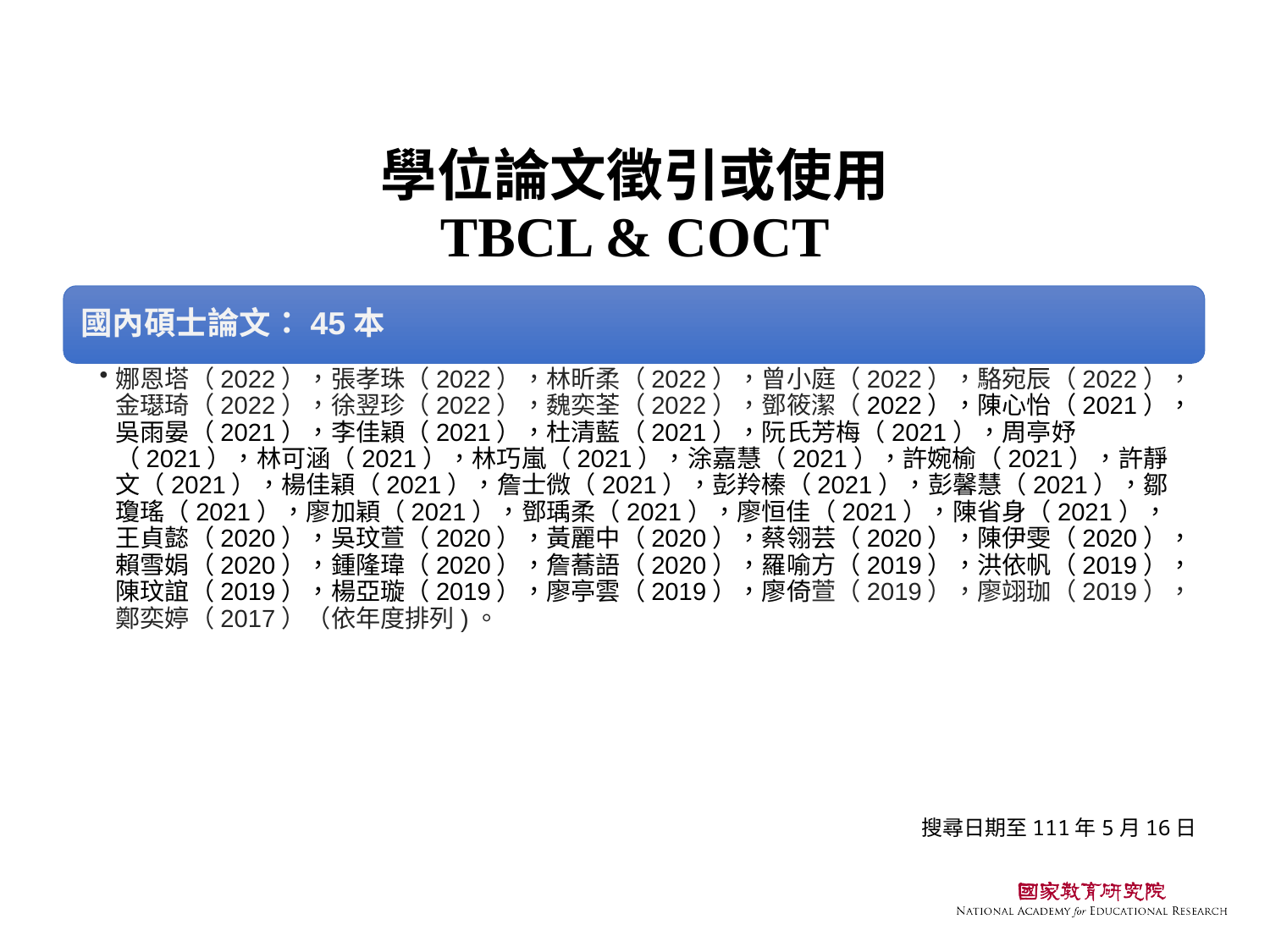

# 學位論文徵引或使用 TBCL & COCT
國內碩士論文：45本
娜恩塔（2022），張孝珠（2022），林昕柔（2022），曾小庭（2022），駱宛辰（2022），金璱琦（2022），徐翌珍（2022），魏奕荃（2022），鄧筱潔（2022），陳心怡（2021），吳雨晏（2021），李佳穎（2021），杜清藍（2021），阮氏芳梅（2021），周亭妤（2021），林可涵（2021），林巧嵐（2021），涂嘉慧（2021），許婉榆（2021），許靜文（2021），楊佳穎（2021），詹士微（2021），彭羚榛（2021），彭馨慧（2021），鄒瓊瑤（2021），廖加穎（2021），鄧瑀柔（2021），廖恒佳（2021），陳省身（2021），王貞懿（2020），吳玟萱（2020），黃麗中（2020），蔡翎芸（2020），陳伊雯（2020），賴雪娟（2020），鍾隆瑋（2020），詹蕎語（2020），羅喻方（2019），洪依帆（2019），陳玟誼（2019），楊亞璇（2019），廖亭雲（2019），廖倚萱（2019），廖翊珈（2019），鄭奕婷（2017）（依年度排列)。
搜尋日期至111年5月16日